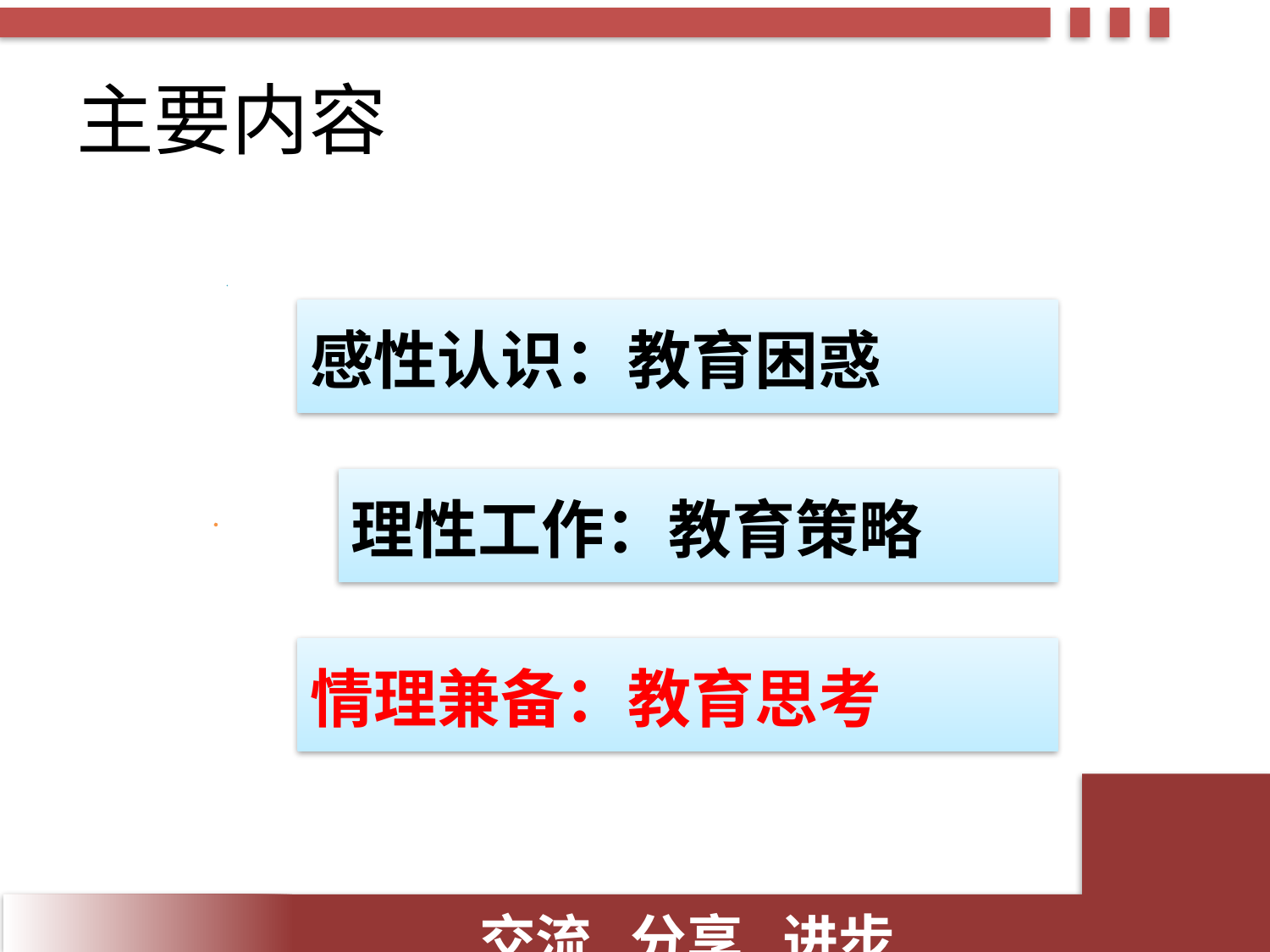

# 主要内容
感性认识：教育困惑
理性工作：教育策略
情理兼备：教育思考
1
3
交流   分享   进步